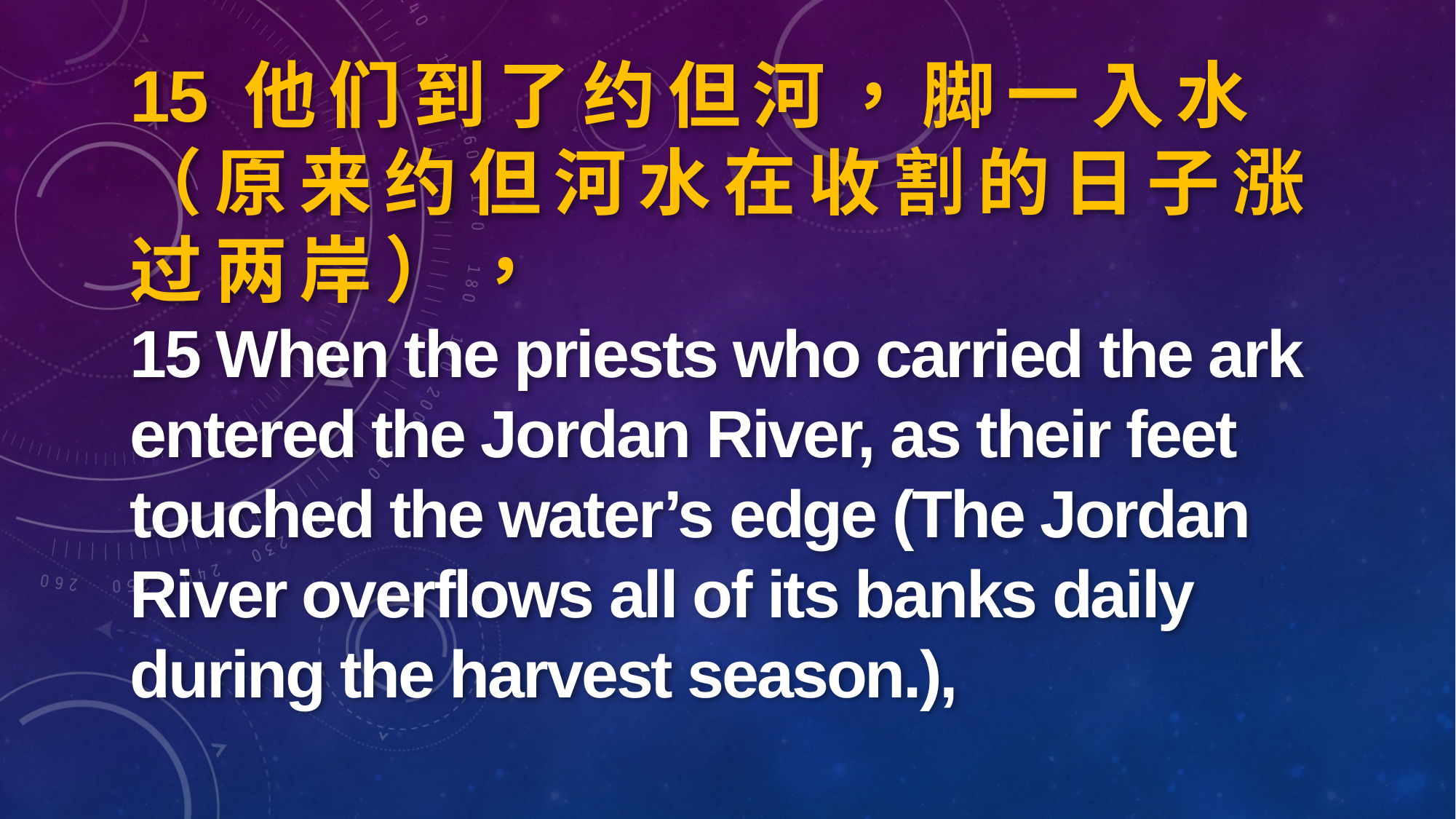

15 他 们 到 了 约 但 河 ， 脚 一 入 水 （ 原 来 约 但 河 水 在 收 割 的 日 子 涨 过 两 岸 ） ，
15 When the priests who carried the ark entered the Jordan River, as their feet touched the water’s edge (The Jordan River overflows all of its banks daily during the harvest season.),